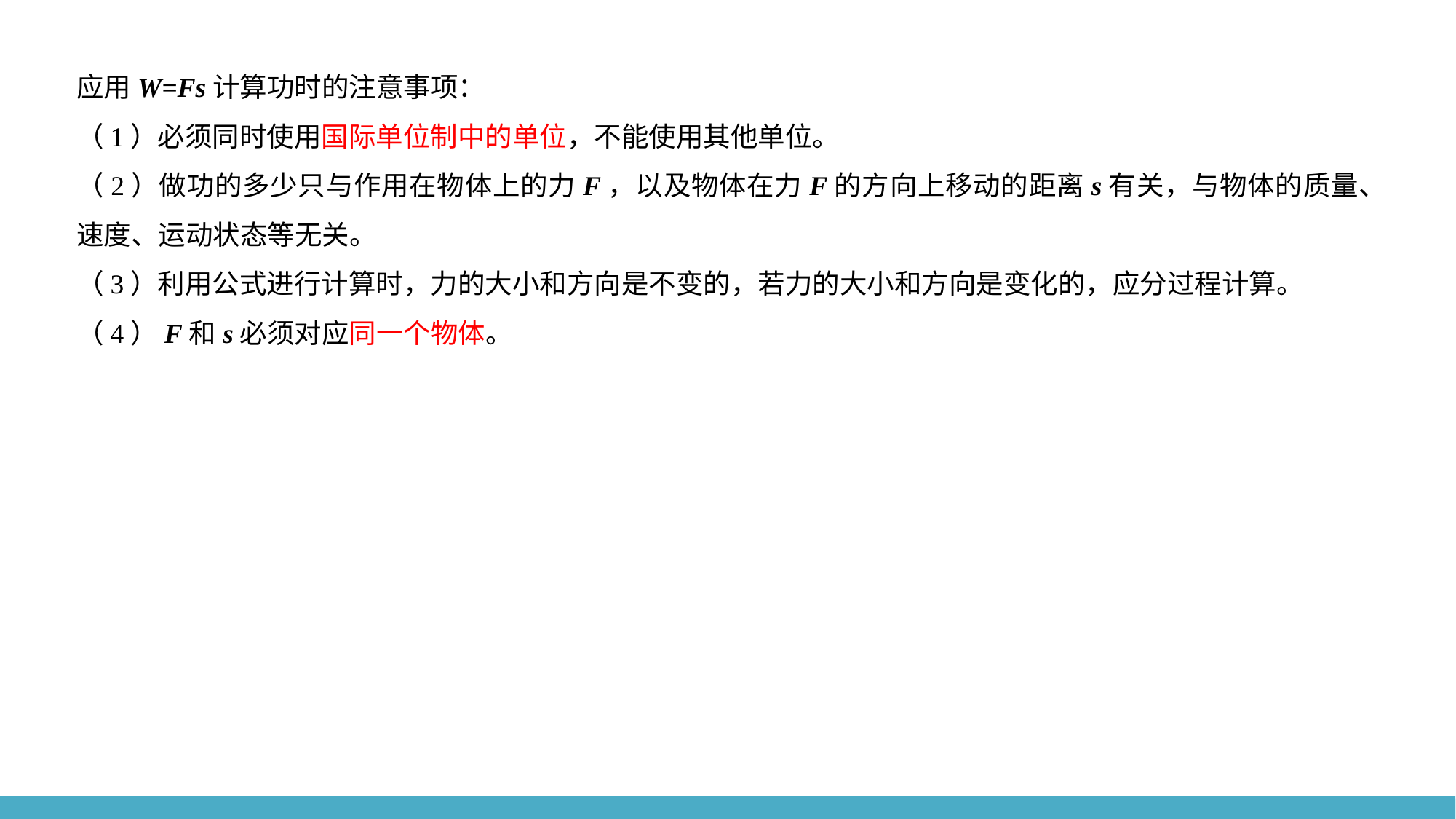

应用W=Fs计算功时的注意事项：
（1）必须同时使用国际单位制中的单位，不能使用其他单位。
（2）做功的多少只与作用在物体上的力F，以及物体在力F的方向上移动的距离s有关，与物体的质量、速度、运动状态等无关。
（3）利用公式进行计算时，力的大小和方向是不变的，若力的大小和方向是变化的，应分过程计算。
（4）F和s必须对应同一个物体。